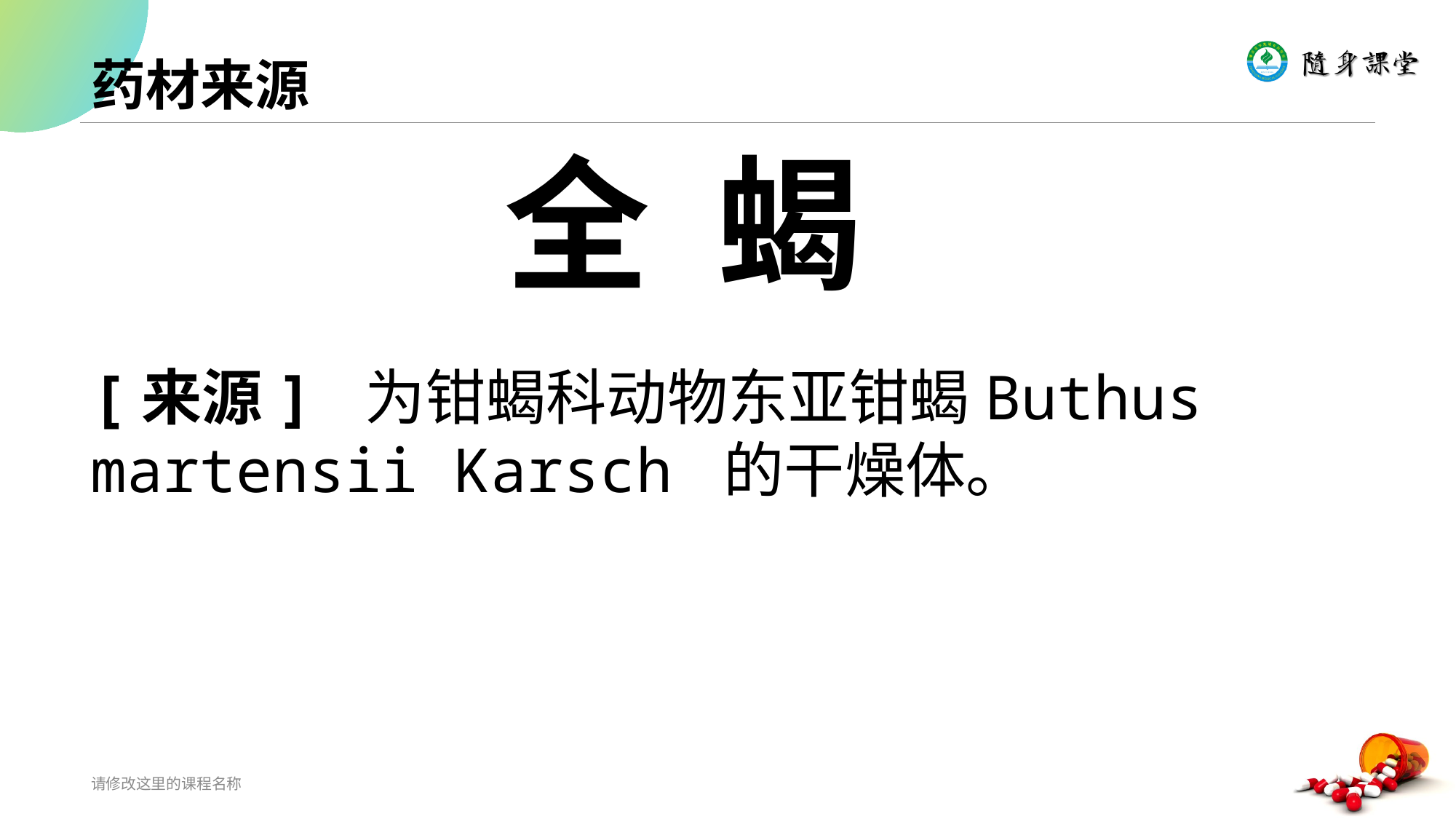

# 药材来源
 全  蝎

[来源] 为钳蝎科动物东亚钳蝎Buthus martensii Karsch 的干燥体。
请修改这里的课程名称
4